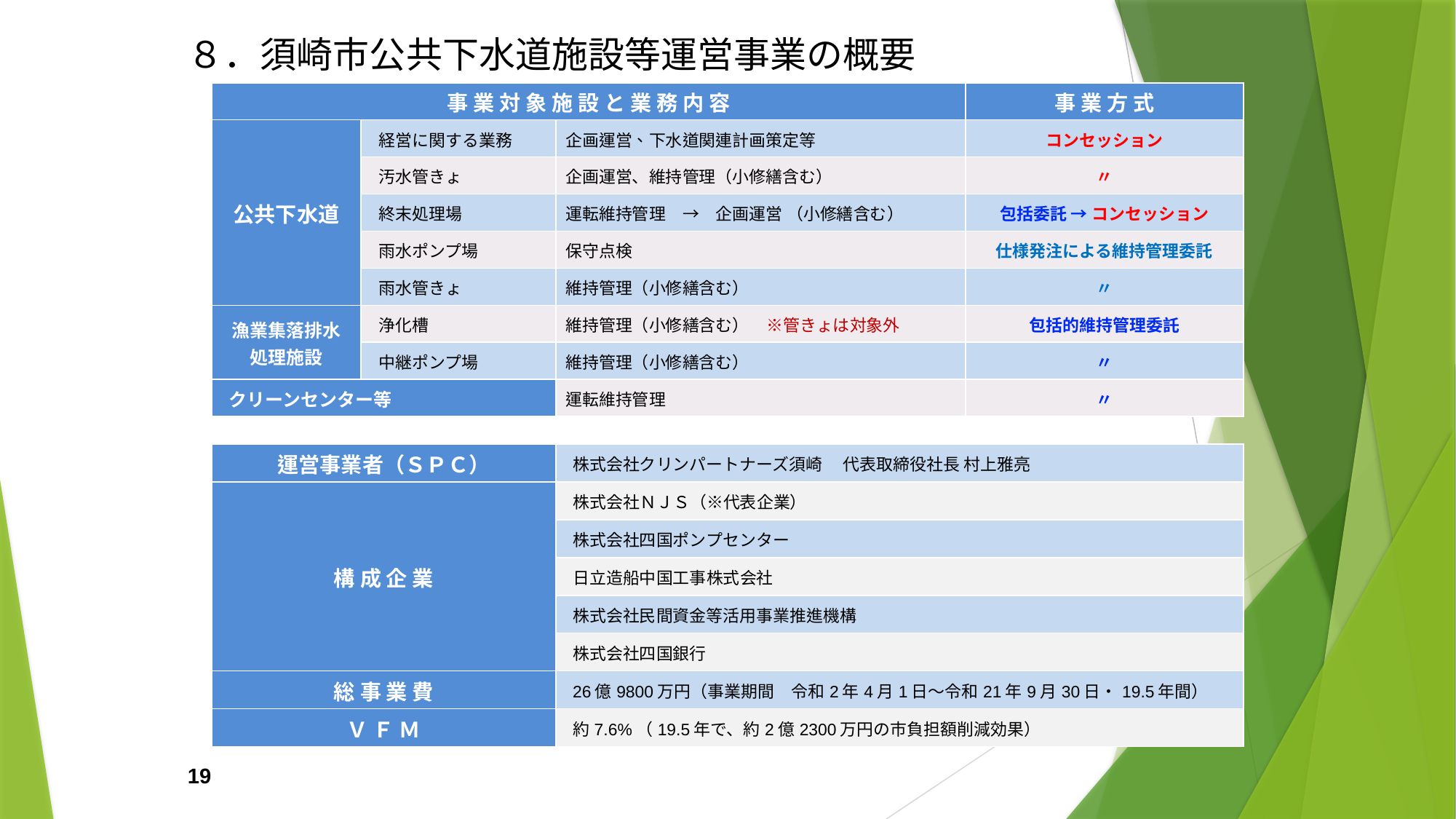

８．須崎市公共下水道施設等運営事業の概要
| 事 業 対 象 施 設 と 業 務 内 容 |  |  | 事 業 方 式 |
| --- | --- | --- | --- |
| 公共下水道 | 経営に関する業務 | 企画運営、下水道関連計画策定等 | コンセッション |
|  | 汚水管きょ | 企画運営、維持管理（小修繕含む） | 〃 |
|  | 終末処理場 | 運転維持管理　→　企画運営 （小修繕含む） | 包括委託 → コンセッション |
|  | 雨水ポンプ場 | 保守点検 | 仕様発注による維持管理委託 |
|  | 雨水管きょ | 維持管理（小修繕含む） | 〃 |
| 漁業集落排水 処理施設 | 浄化槽 | 維持管理（小修繕含む）　※管きょは対象外 | 包括的維持管理委託 |
|  | 中継ポンプ場 | 維持管理（小修繕含む） | 〃 |
| クリーンセンター等 |  | 運転維持管理 | 〃 |
| 運営事業者（ＳＰＣ） | 株式会社クリンパートナーズ須崎　 代表取締役社長 村上雅亮 |
| --- | --- |
| 構 成 企 業 | 株式会社ＮＪＳ（※代表企業） |
|  | 株式会社四国ポンプセンター |
|  | 日立造船中国工事株式会社 |
|  | 株式会社民間資金等活用事業推進機構 |
|  | 株式会社四国銀行 |
| 総 事 業 費 | 26億9800万円（事業期間　令和2年4月1日～令和21年9月30日・19.5年間） |
| Ｖ Ｆ Ｍ | 約7.6%（19.5年で、約2億2300万円の市負担額削減効果） |
19